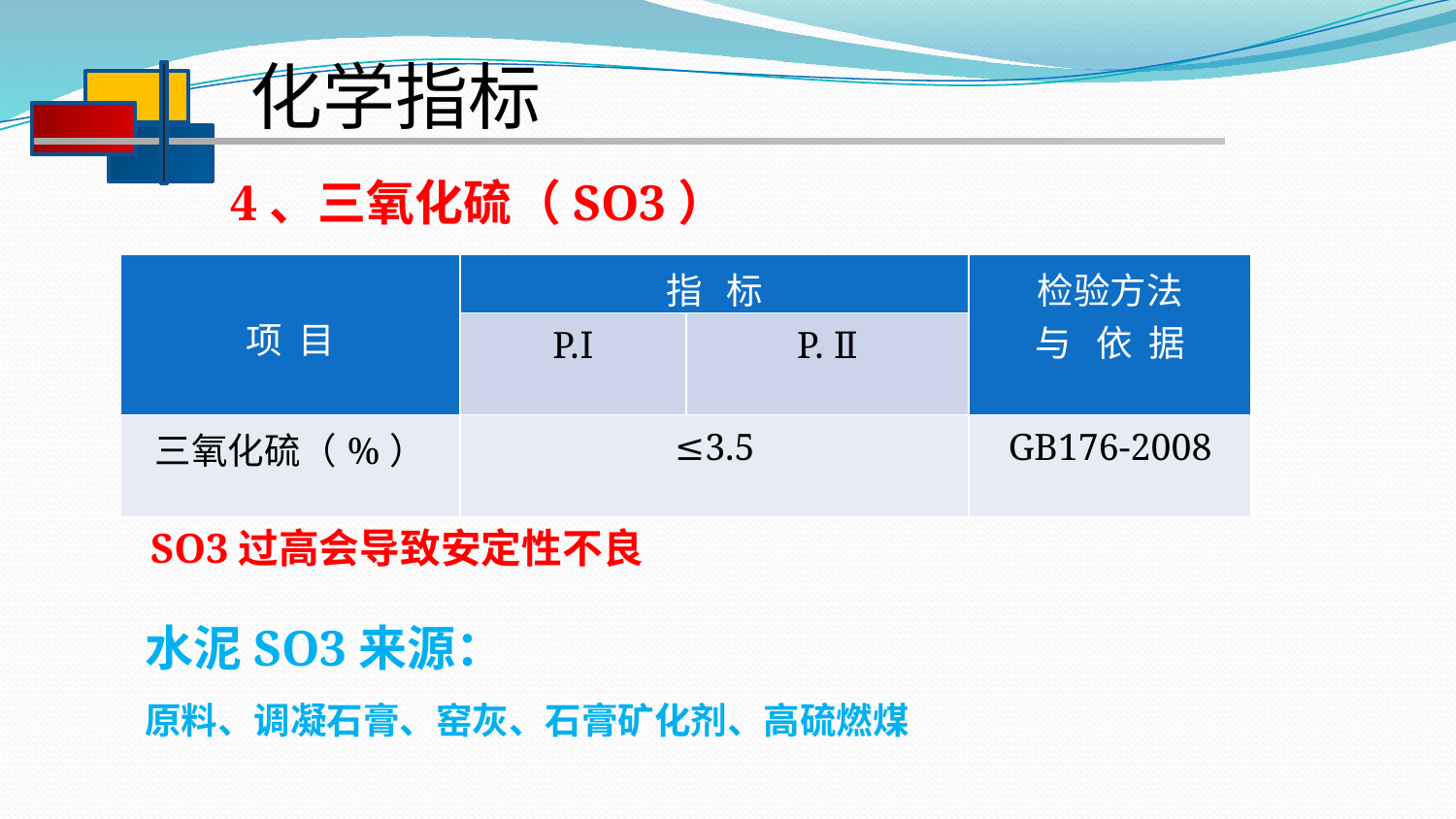

化学指标
4、三氧化硫（SO3）
| 项 目 | 指 标 |  | 检验方法 与 依 据 |
| --- | --- | --- | --- |
|  | P.Ⅰ | P. Ⅱ |  |
| 三氧化硫（%） | ≤3.5 |  | GB176-2008 |
SO3过高会导致安定性不良
水泥SO3来源：
原料、调凝石膏、窑灰、石膏矿化剂、高硫燃煤